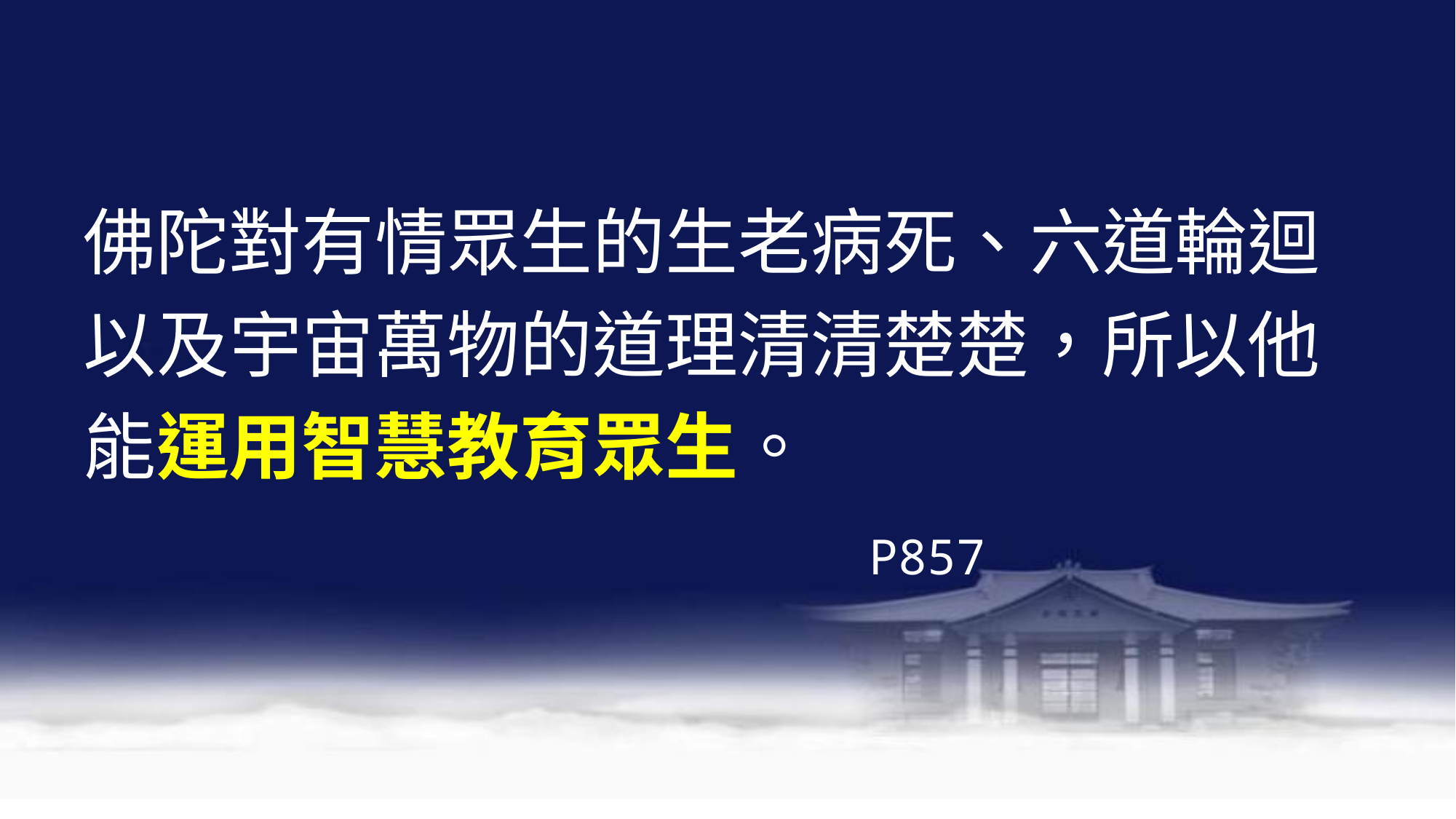

#
佛陀對有情眾生的生老病死、六道輪迴
以及宇宙萬物的道理清清楚楚，所以他
能運用智慧教育眾生。
                  P857